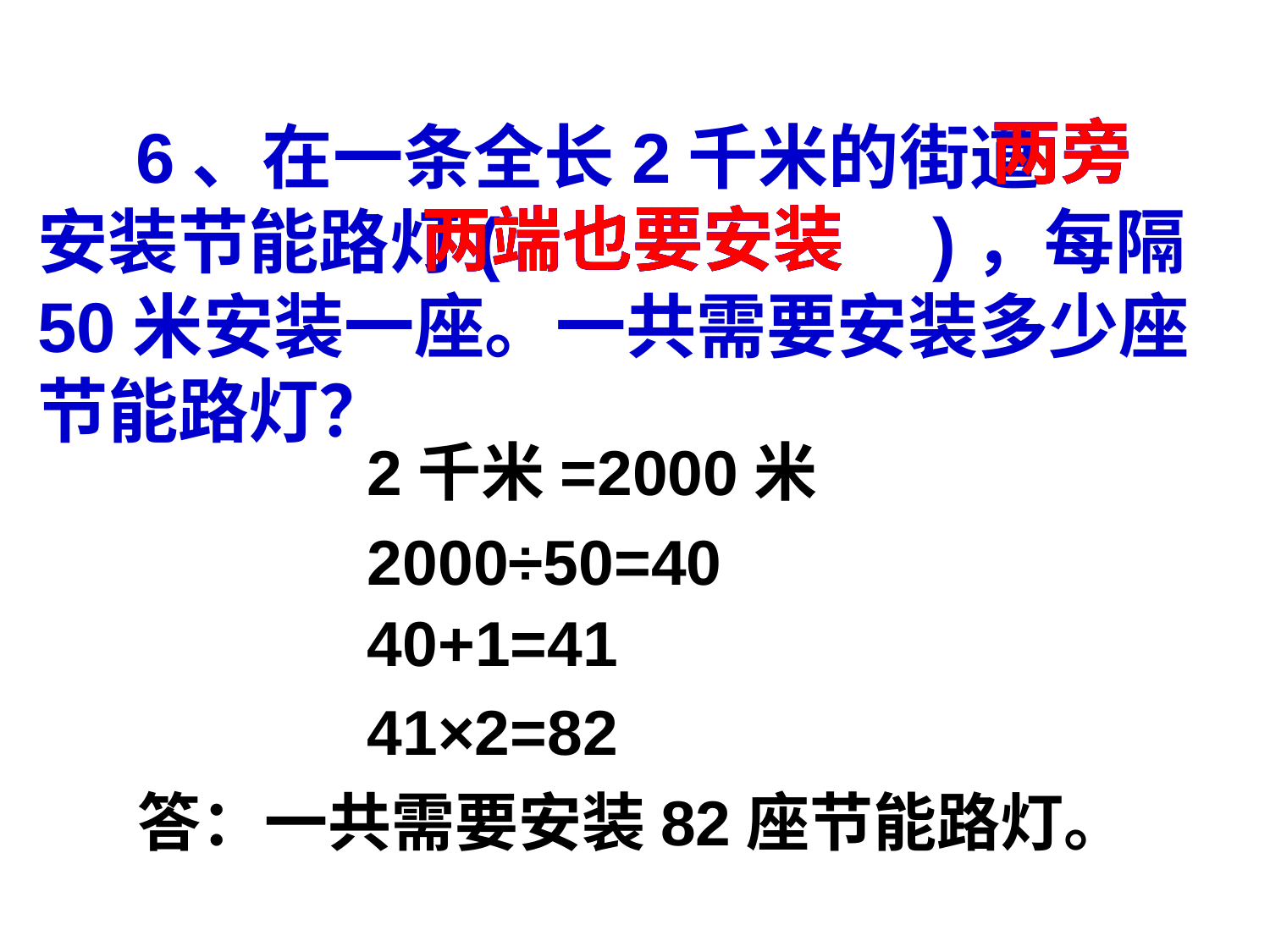

两旁
两旁
两端也要安装
两端也要安装
两旁
两旁
两端也要安装
两端也要安装
     6、在一条全长2千米的街道       安装节能路灯(                      )，每隔50米安装一座。一共需要安装多少座节能路灯？
2千米=2000米
2000÷50=40
40+1=41
41×2=82
答：一共需要安装82座节能路灯。